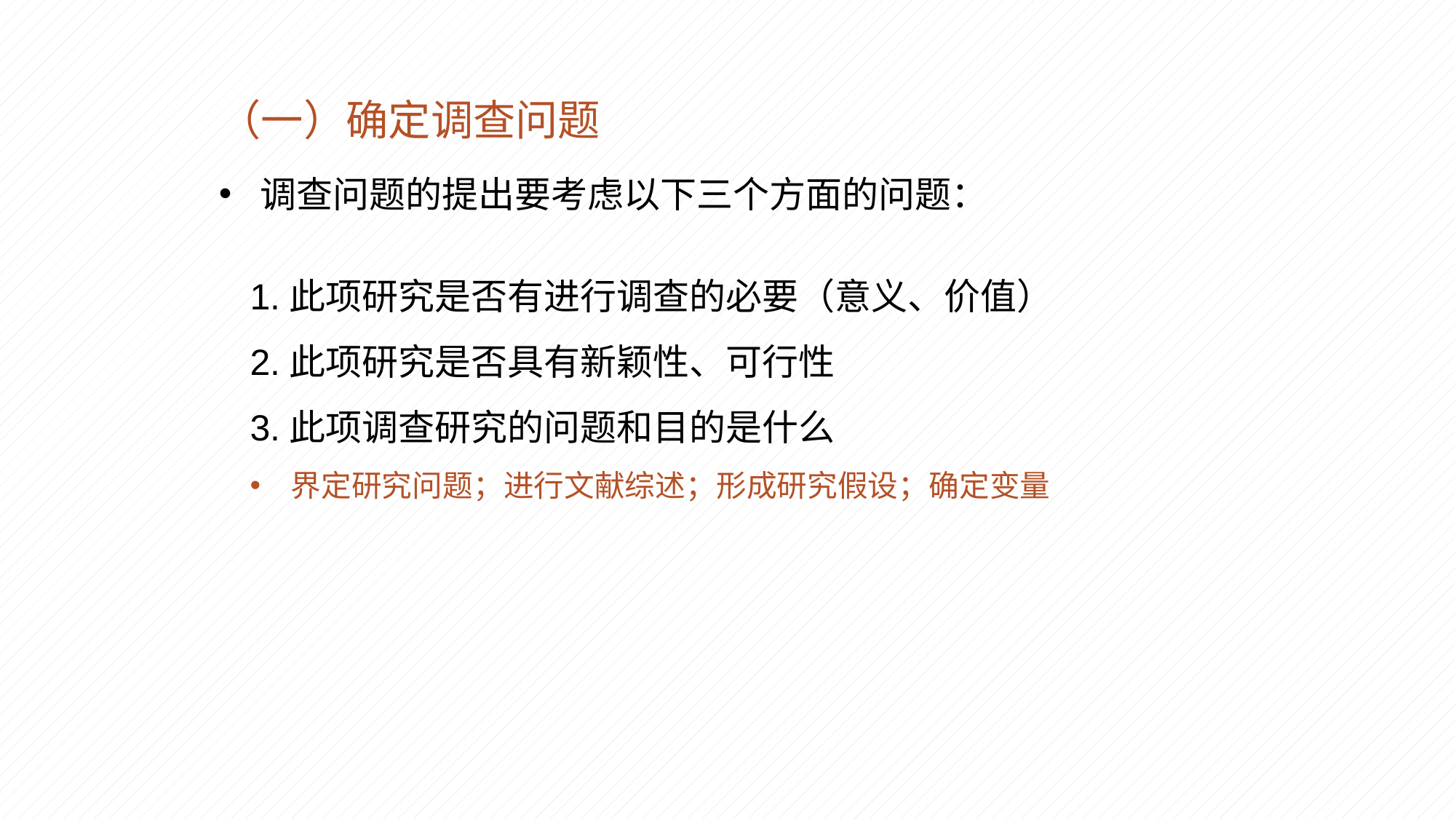

（一）确定调查问题
调查问题的提出要考虑以下三个方面的问题：
1.此项研究是否有进行调查的必要（意义、价值）
2.此项研究是否具有新颖性、可行性
3.此项调查研究的问题和目的是什么
界定研究问题；进行文献综述；形成研究假设；确定变量